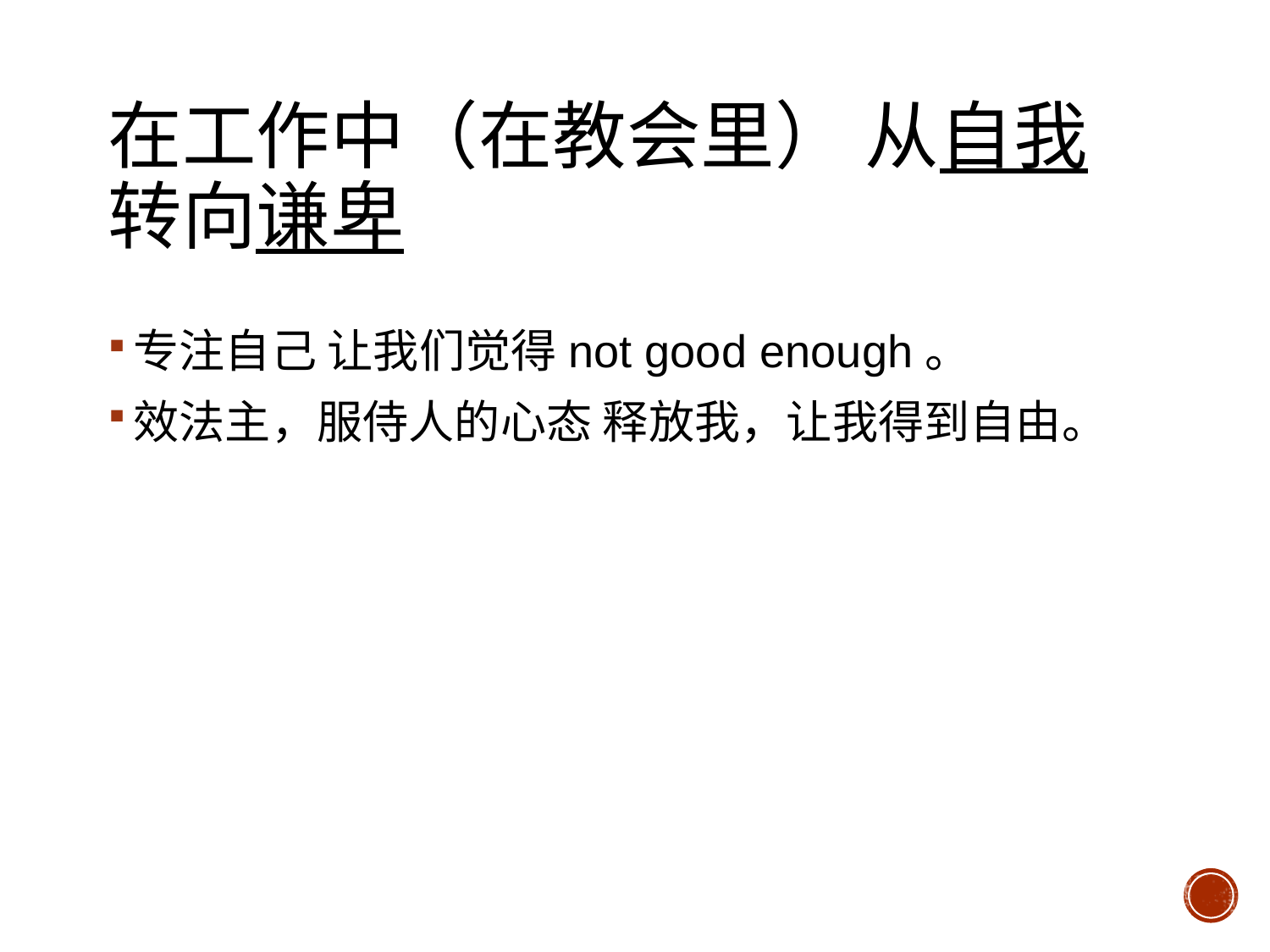

# 在工作中（在教会里） 从自我 转向谦卑
专注自己 让我们觉得not good enough。
效法主，服侍人的心态 释放我，让我得到自由。